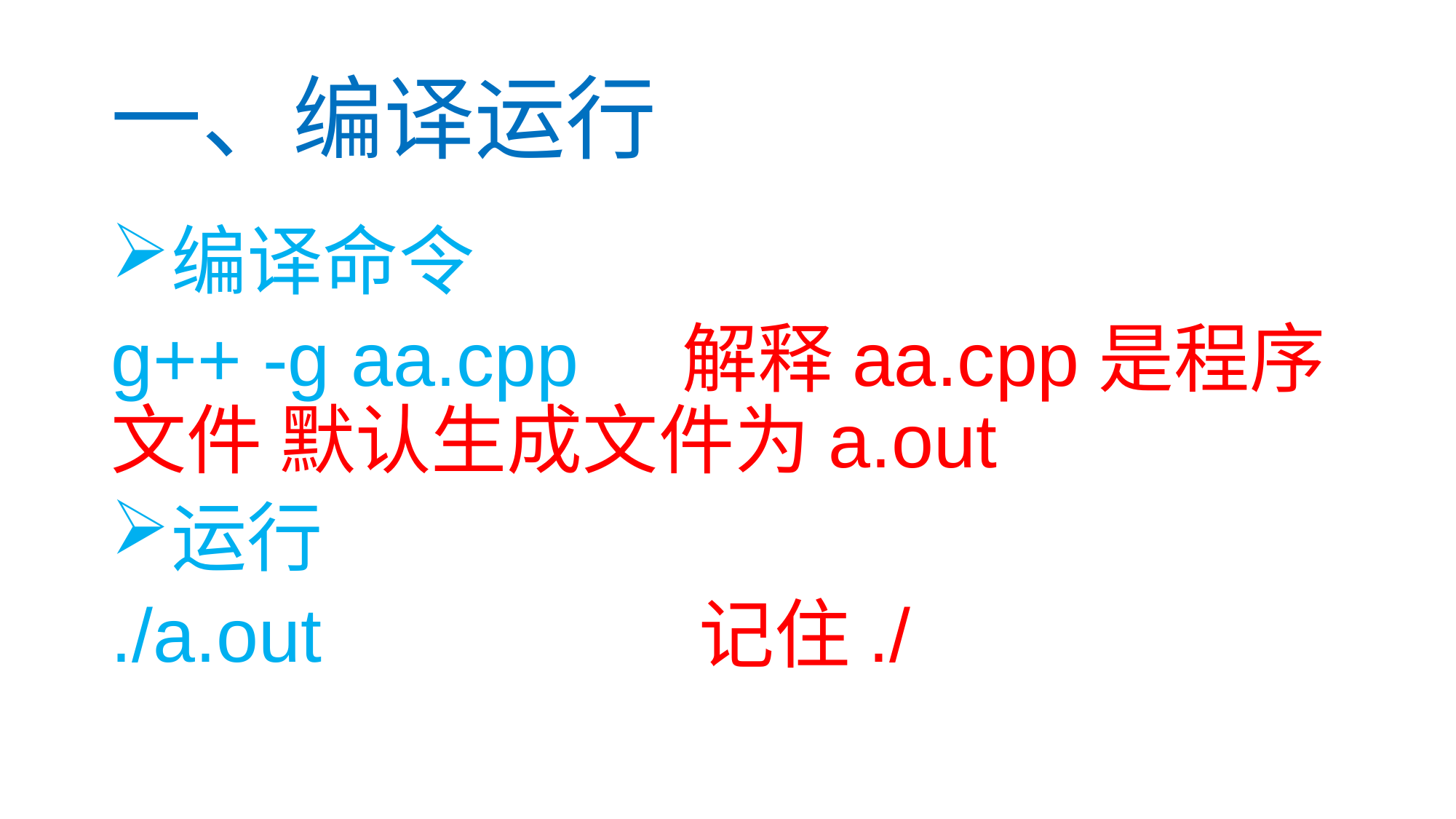

# 一、编译运行
编译命令
g++ -g aa.cpp    解释aa.cpp是程序文件 默认生成文件为a.out
运行
./a.out                 记住./